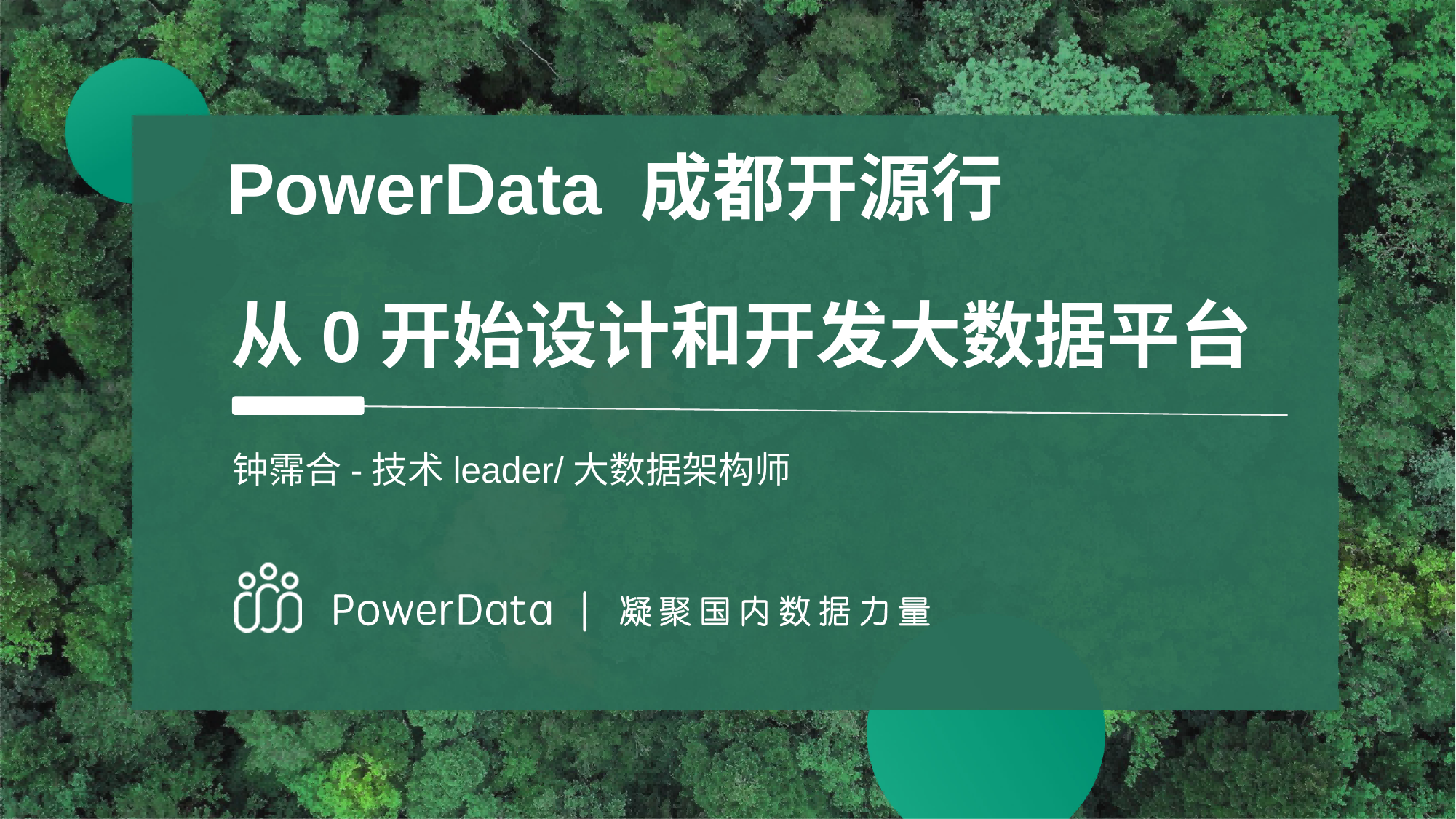

PowerData 成都开源行
分享标题
从0开始设计和开发大数据平台
分享人姓名+title

钟霈合-技术leader/大数据架构师